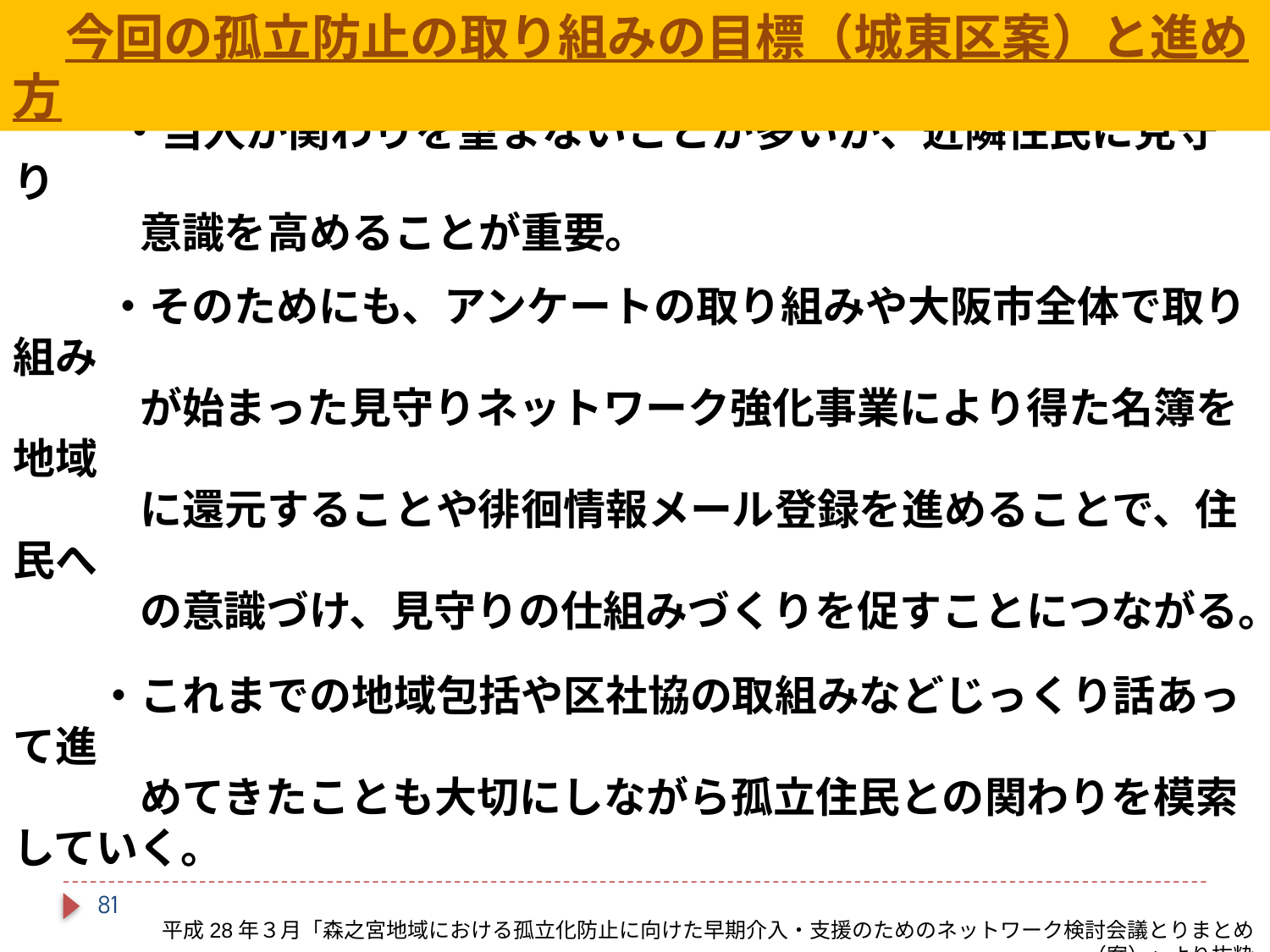

今回の孤立防止の取り組みの目標（城東区案）と進め方
　◆第1の目標・ゴール
　　○孤立住民に対して、地域との関わりをつくること
　　　　　　　　　　　　　　　                 ↓
　　　・当人が関わりを望まないことが多いが、近隣住民に見守り
　　　意識を高めることが重要。

　　 ・そのためにも、アンケートの取り組みや大阪市全体で取り組み
　　　が始まった見守りネットワーク強化事業により得た名簿を地域
　　　に還元することや徘徊情報メール登録を進めることで、住民へ
　　　の意識づけ、見守りの仕組みづくりを促すことにつながる。

　　・これまでの地域包括や区社協の取組みなどじっくり話あって進
　　　めてきたことも大切にしながら孤立住民との関わりを模索していく。

81
平成28年３月「森之宮地域における孤立化防止に向けた早期介入・支援のためのネットワーク検討会議とりまとめ（案）」より抜粋